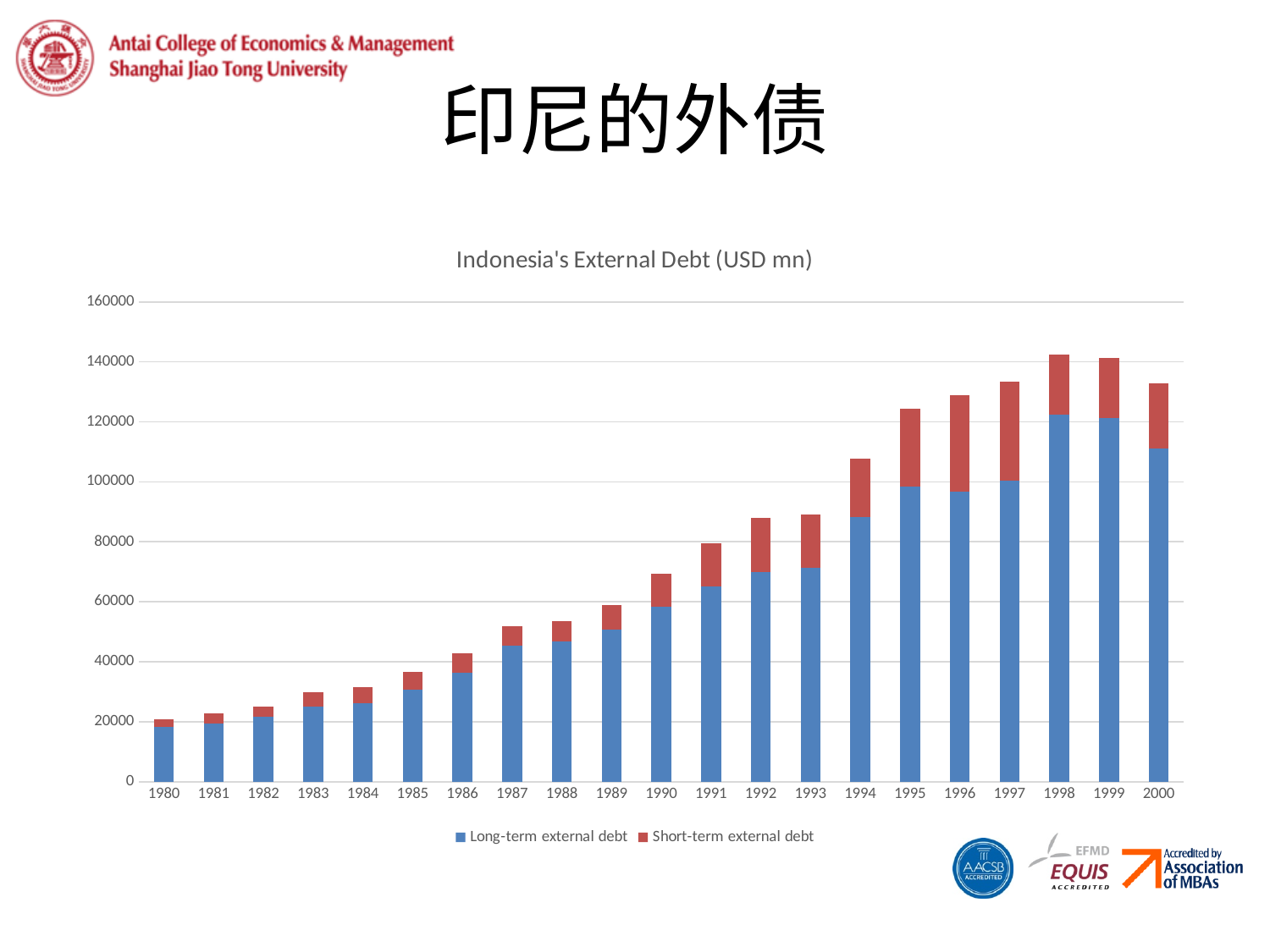

# 印尼的外债

### Chart: Indonesia's External Debt (USD mn)

| Category | Long-term external debt | Short-term external debt |
|---|---|---|
| 1980 | 18162.6973662 | 2775.0 |
| 1981 | 19487.1393193 | 3274.0 |
| 1982 | 21517.2804867 | 3616.0 |
| 1983 | 25145.2835886 | 4639.0 |
| 1984 | 26204.1538023 | 5408.0 |
| 1985 | 30619.5525682 | 6049.0 |
| 1986 | 36396.9653788 | 6466.0 |
| 1987 | 45449.819897 | 6360.2995949 |
| 1988 | 46703.9548948 | 6727.0 |
| 1989 | 50796.8275458 | 7975.0 |
| 1990 | 58219.293863 | 11135.3 |
| 1991 | 65047.8608445 | 14314.8 |
| 1992 | 69930.2516923 | 18057.1 |
| 1993 | 71170.1265894 | 17987.0 |
| 1994 | 88362.7812868 | 19457.0 |
| 1995 | 98433.2038758 | 25966.3 |
| 1996 | 96773.074948 | 32230.44 |
| 1997 | 100504.3674353 | 32865.0 |
| 1998 | 122282.1508044 | 20112.7 |
| 1999 | 121201.1681332 | 20029.08 |
| 2000 | 111212.0680951 | 21688.024 |